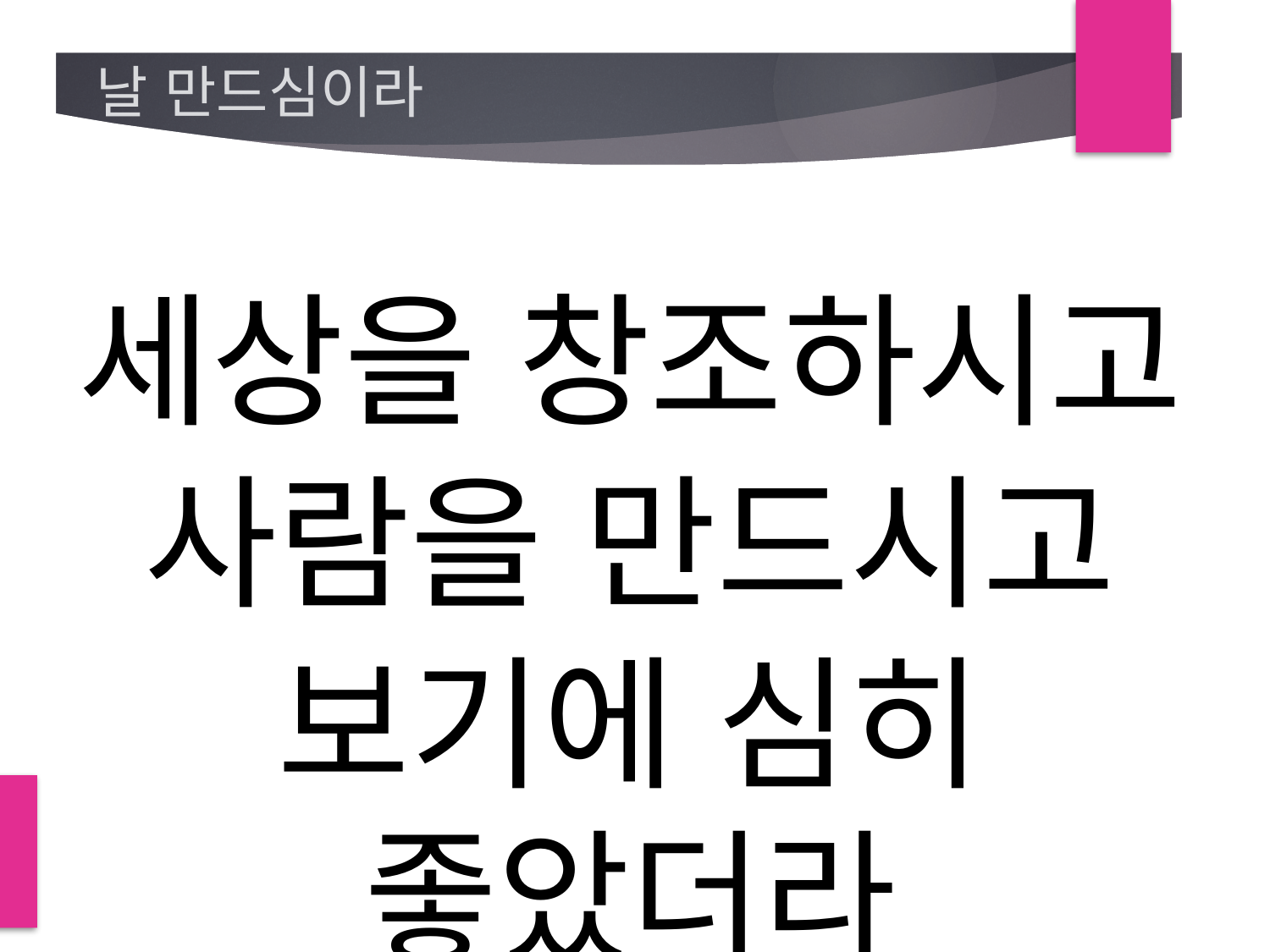

# 날 만드심이라
세상을 창조하시고
사람을 만드시고
보기에 심히 좋았더라